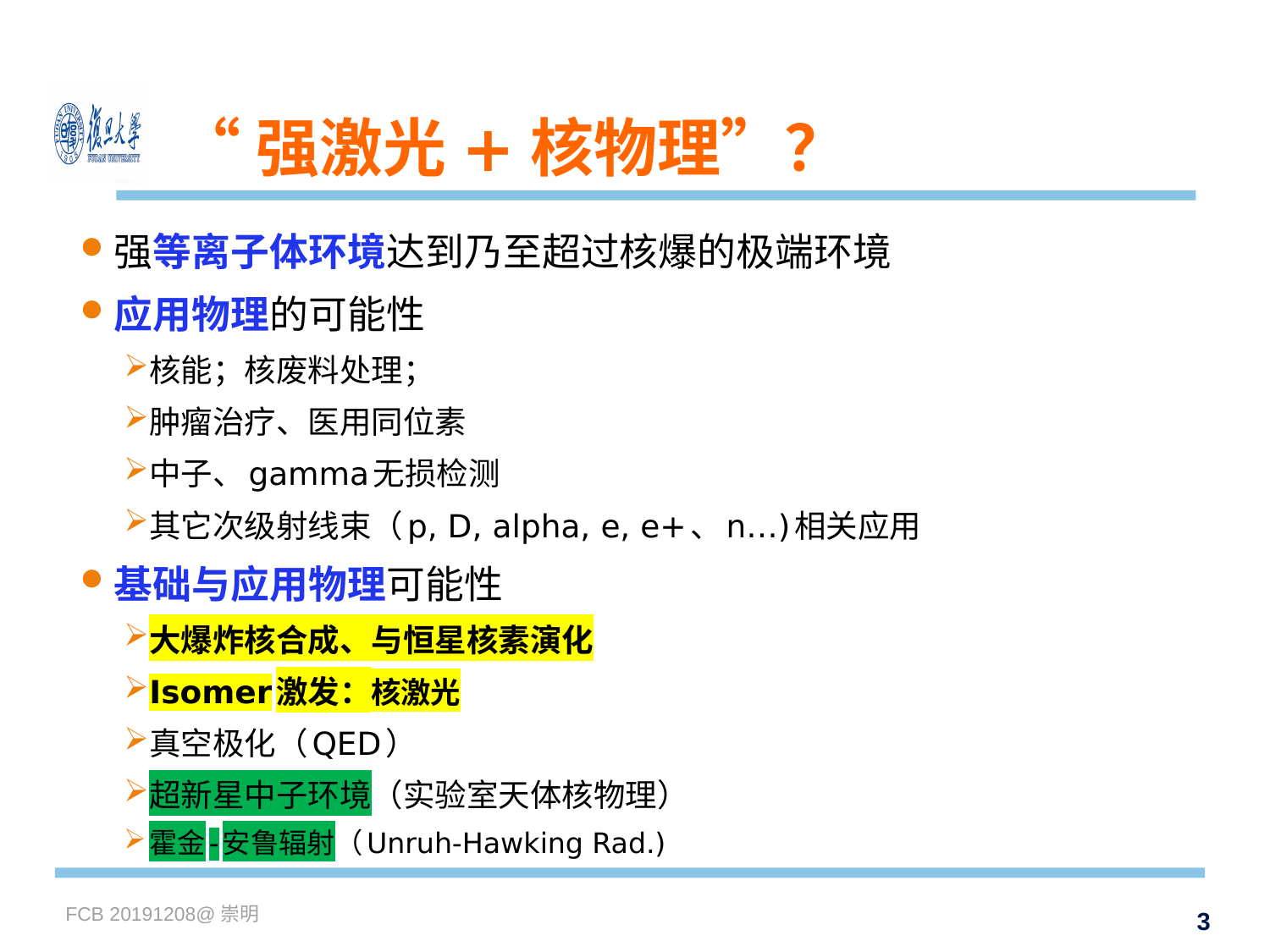

# “强激光+核物理”？
强等离子体环境达到乃至超过核爆的极端环境
应用物理的可能性
核能；核废料处理；
肿瘤治疗、医用同位素
中子、gamma无损检测
其它次级射线束（p, D, alpha, e, e+、n…)相关应用
基础与应用物理可能性
大爆炸核合成、与恒星核素演化
Isomer激发：核激光
真空极化（QED）
超新星中子环境（实验室天体核物理）
霍金-安鲁辐射（Unruh-Hawking Rad.)

3
FCB 20191208@崇明